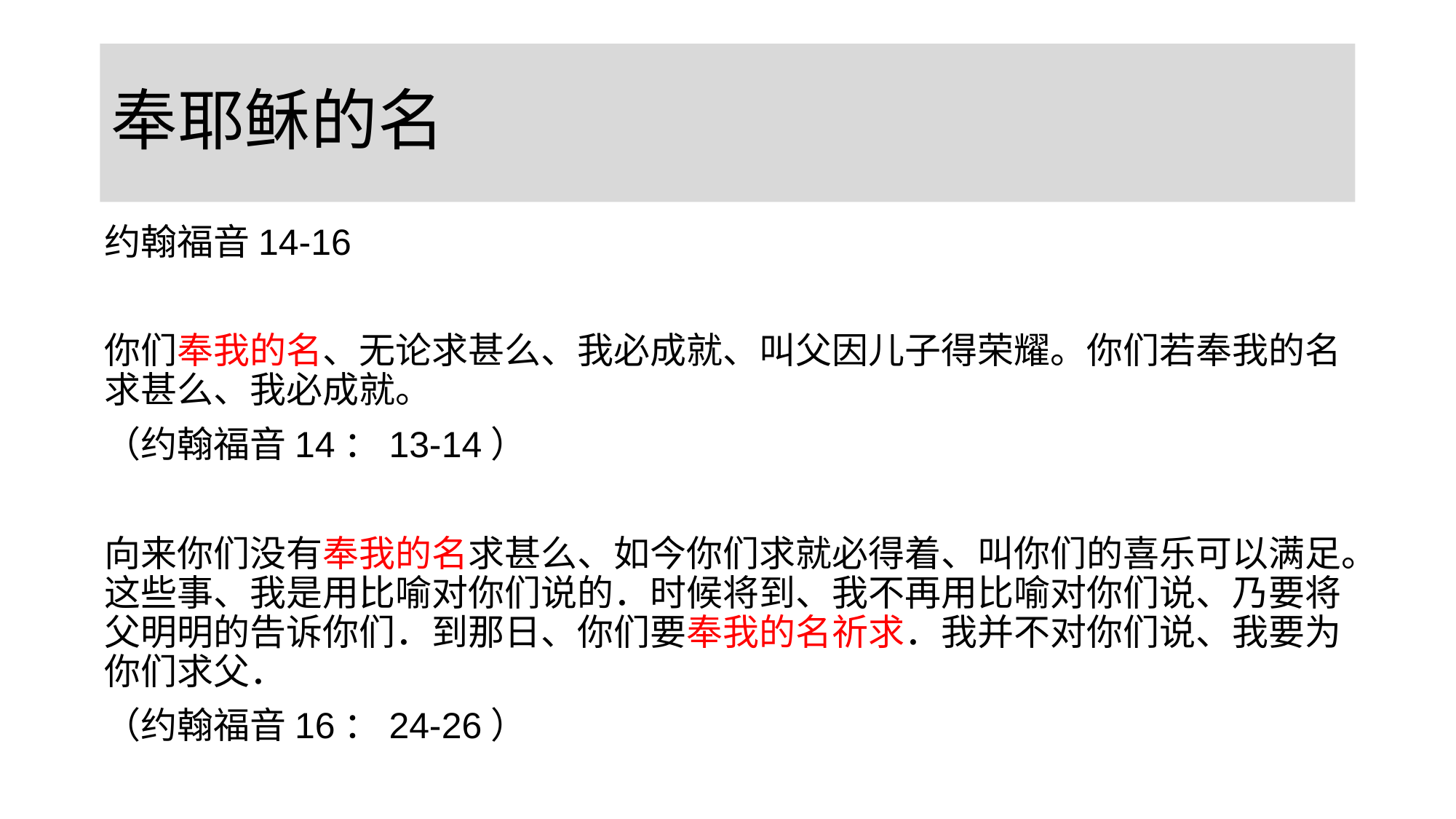

# 奉耶稣的名
约翰福音14-16

你们奉我的名、无论求甚么、我必成就、叫父因儿子得荣耀。你们若奉我的名求甚么、我必成就。
（约翰福音14：13-14）

向来你们没有奉我的名求甚么、如今你们求就必得着、叫你们的喜乐可以满足。这些事、我是用比喻对你们说的．时候将到、我不再用比喻对你们说、乃要将父明明的告诉你们．到那日、你们要奉我的名祈求．我并不对你们说、我要为你们求父．
（约翰福音16：24-26）